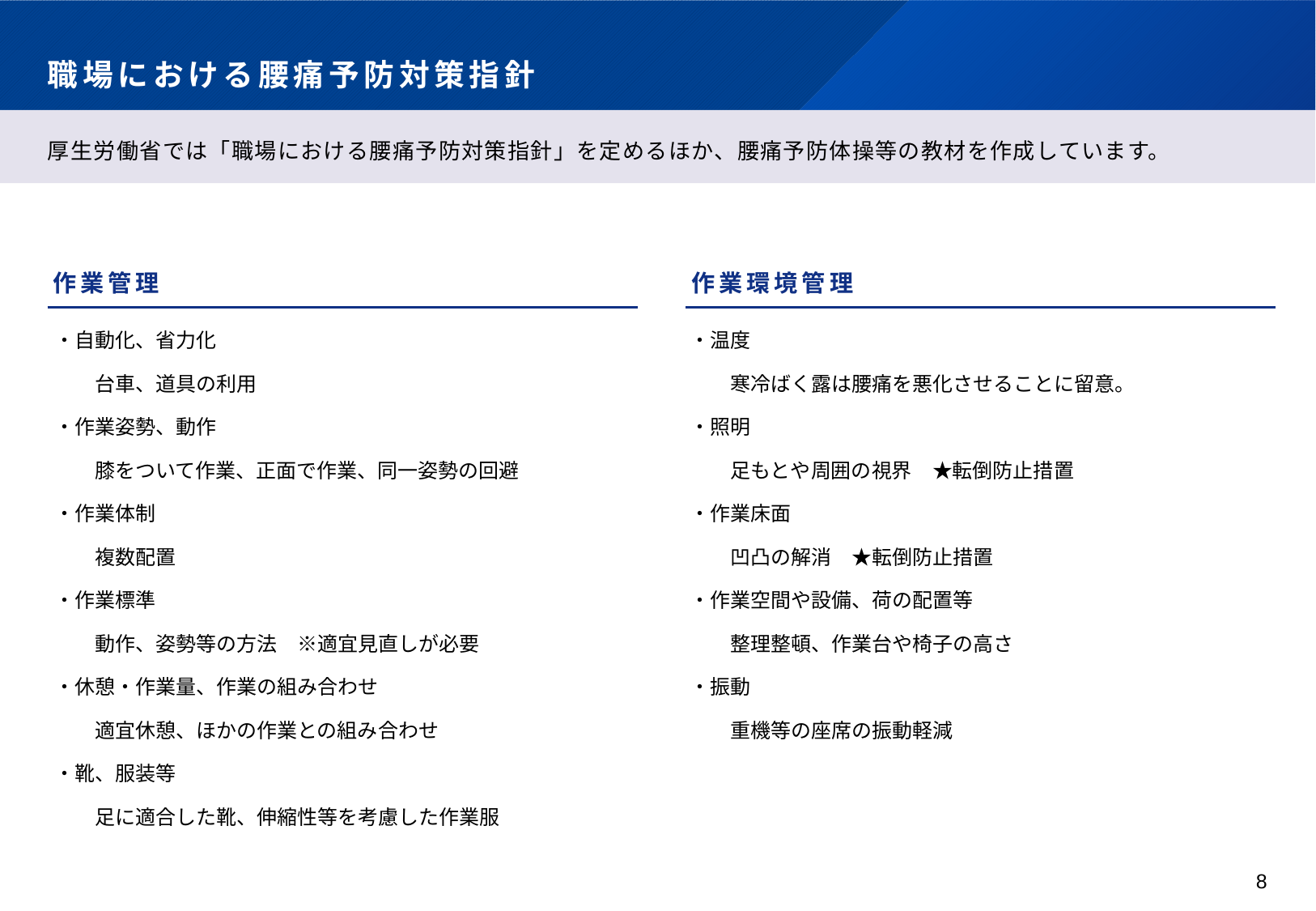

# 職場における腰痛予防対策指針
厚生労働省では「職場における腰痛予防対策指針」を定めるほか、腰痛予防体操等の教材を作成しています。
作業管理
作業環境管理
・自動化、省力化
　　台車、道具の利用
・作業姿勢、動作
　　膝をついて作業、正面で作業、同一姿勢の回避
・作業体制
　　複数配置
・作業標準
　　動作、姿勢等の方法　※適宜見直しが必要
・休憩・作業量、作業の組み合わせ
　　適宜休憩、ほかの作業との組み合わせ
・靴、服装等
　　足に適合した靴、伸縮性等を考慮した作業服
・温度
　　寒冷ばく露は腰痛を悪化させることに留意。
・照明
　　足もとや周囲の視界　★転倒防止措置
・作業床面
　　凹凸の解消　★転倒防止措置
・作業空間や設備、荷の配置等
　　整理整頓、作業台や椅子の高さ
・振動
　　重機等の座席の振動軽減

8